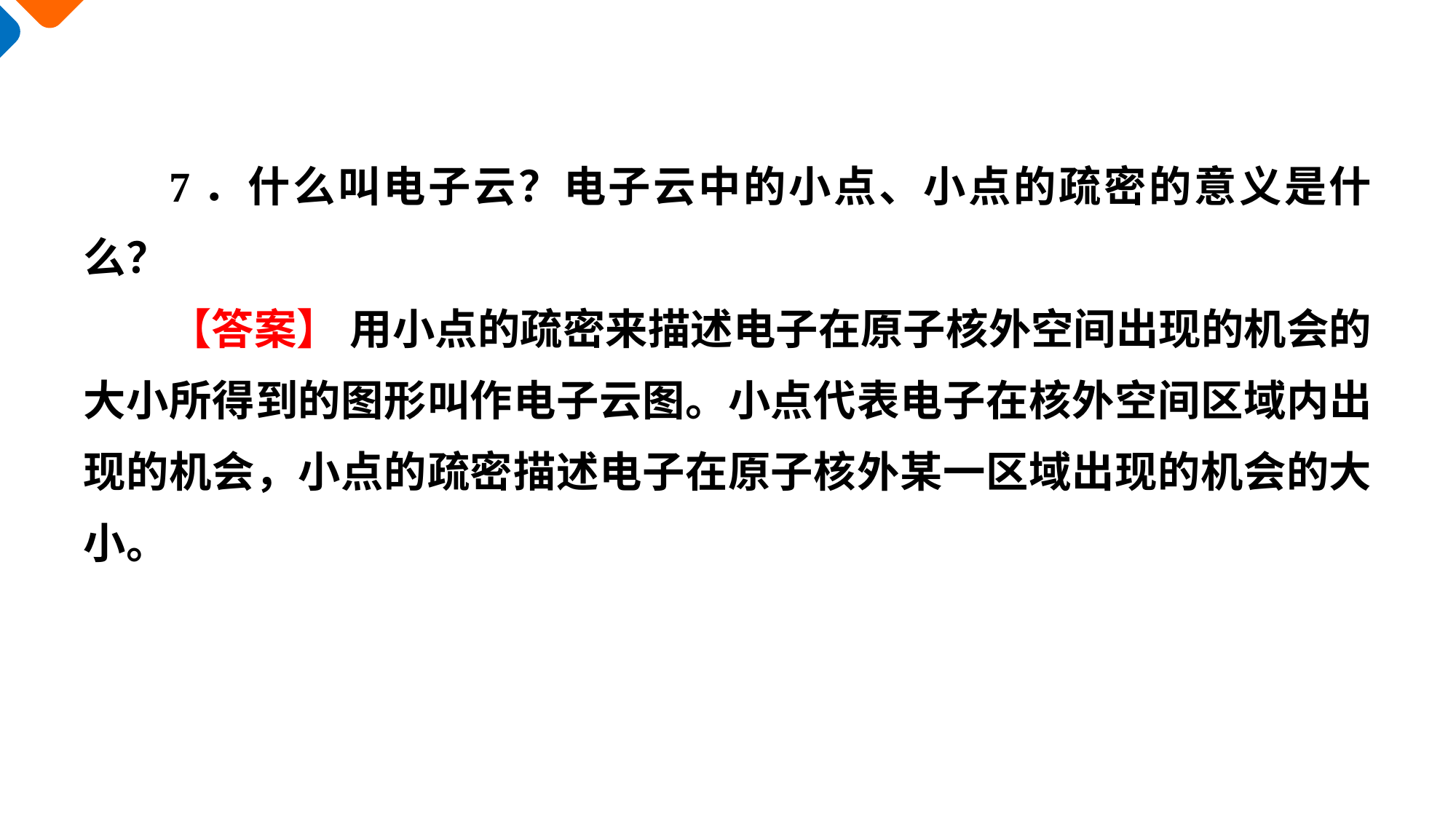

7．什么叫电子云？电子云中的小点、小点的疏密的意义是什么？
【答案】 用小点的疏密来描述电子在原子核外空间出现的机会的大小所得到的图形叫作电子云图。小点代表电子在核外空间区域内出现的机会，小点的疏密描述电子在原子核外某一区域出现的机会的大小。